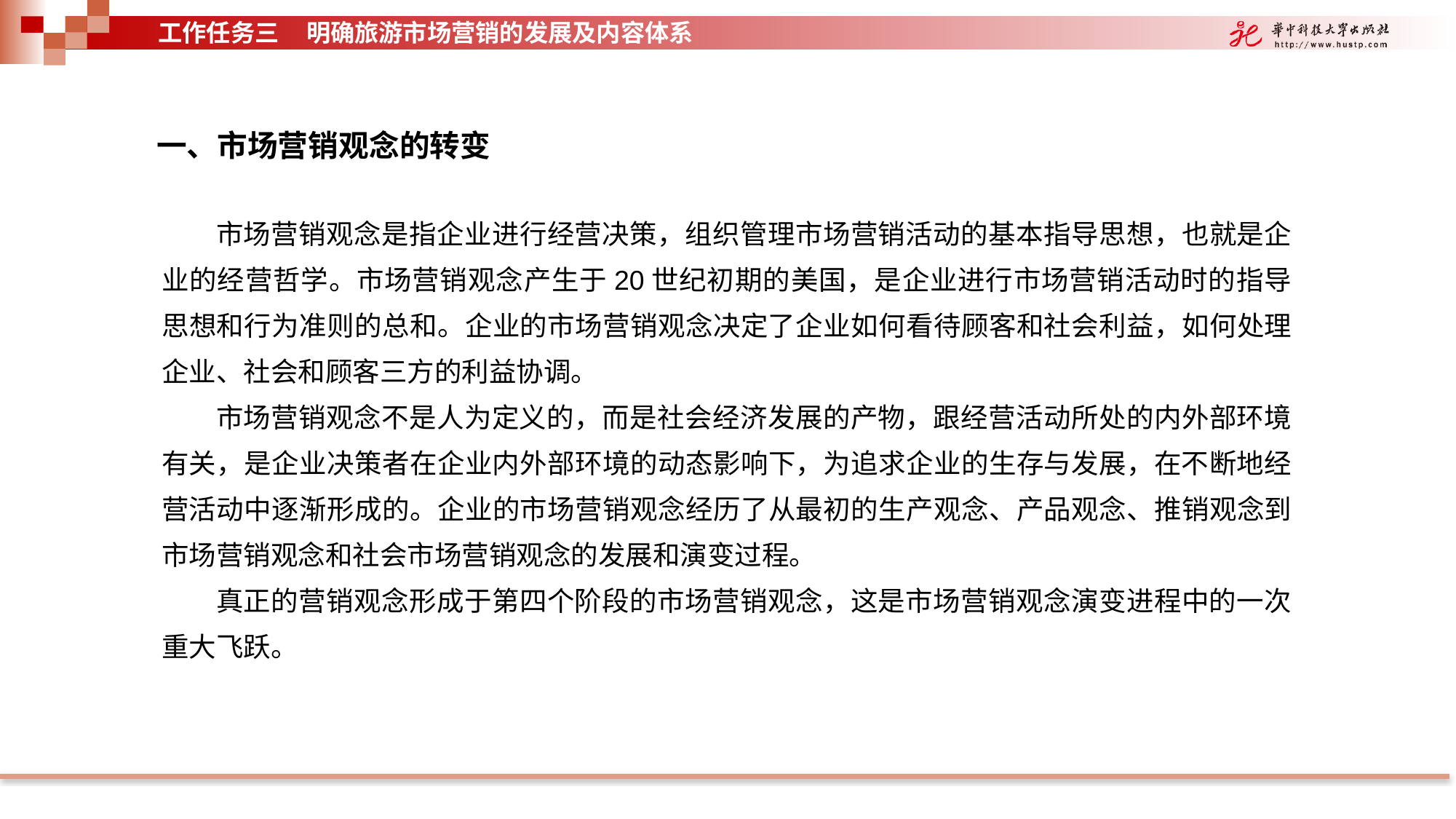

工作任务三     明确旅游市场营销的发展及内容体系
一、市场营销观念的转变
市场营销观念是指企业进行经营决策，组织管理市场营销活动的基本指导思想，也就是企业的经营哲学。市场营销观念产生于20世纪初期的美国，是企业进行市场营销活动时的指导思想和行为准则的总和。企业的市场营销观念决定了企业如何看待顾客和社会利益，如何处理企业、社会和顾客三方的利益协调。
市场营销观念不是人为定义的，而是社会经济发展的产物，跟经营活动所处的内外部环境有关，是企业决策者在企业内外部环境的动态影响下，为追求企业的生存与发展，在不断地经营活动中逐渐形成的。企业的市场营销观念经历了从最初的生产观念、产品观念、推销观念到市场营销观念和社会市场营销观念的发展和演变过程。
真正的营销观念形成于第四个阶段的市场营销观念，这是市场营销观念演变进程中的一次重大飞跃。